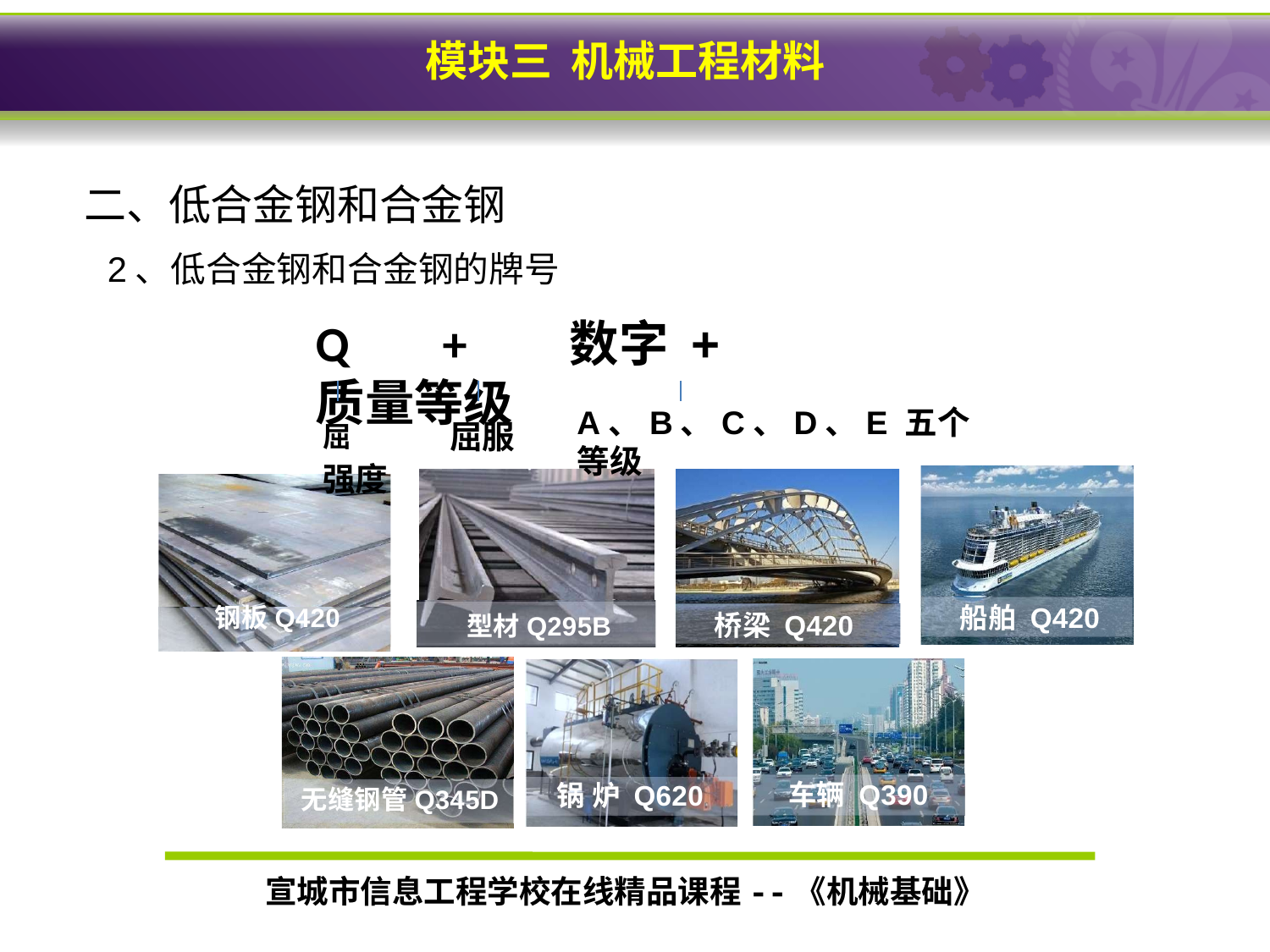

# 二、低合金钢和合金钢
2、低合金钢和合金钢的牌号
Q	+	数字 + 质量等级

屈	屈服强度
A、B、C、D、E 五个等级

桥梁 Q420

船舶 Q420

船舶 Q420
钢板Q420

桥梁 Q420

型材Q295B

车辆 Q390
车辆 Q390
锅 炉 Q620

无缝钢管Q345D
鸟巢 Q460